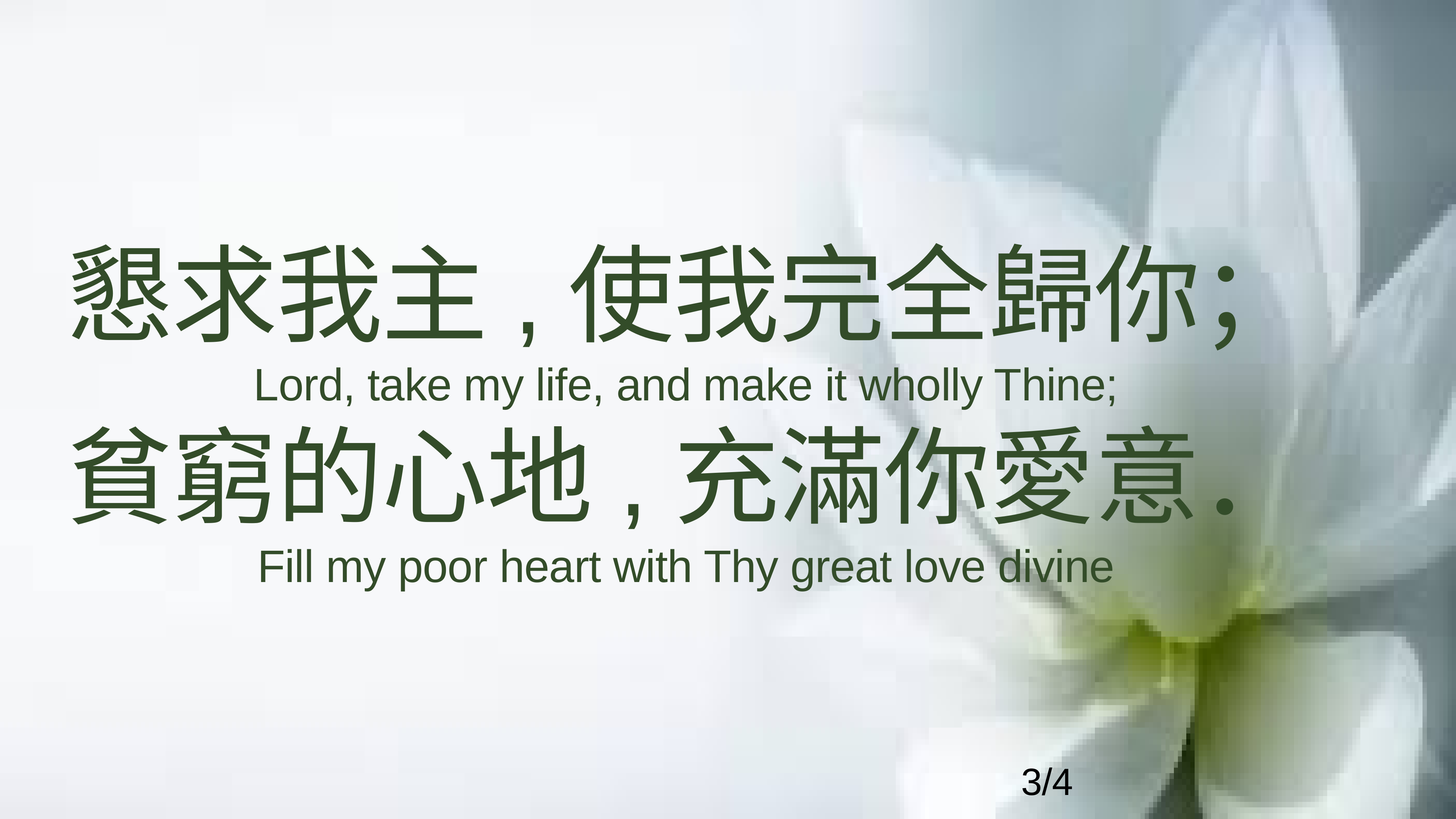

# 懇求我主,使我完全歸你；
Lord, take my life, and make it wholly Thine;
貧窮的心地,充滿你愛意．
Fill my poor heart with Thy great love divine
3/4